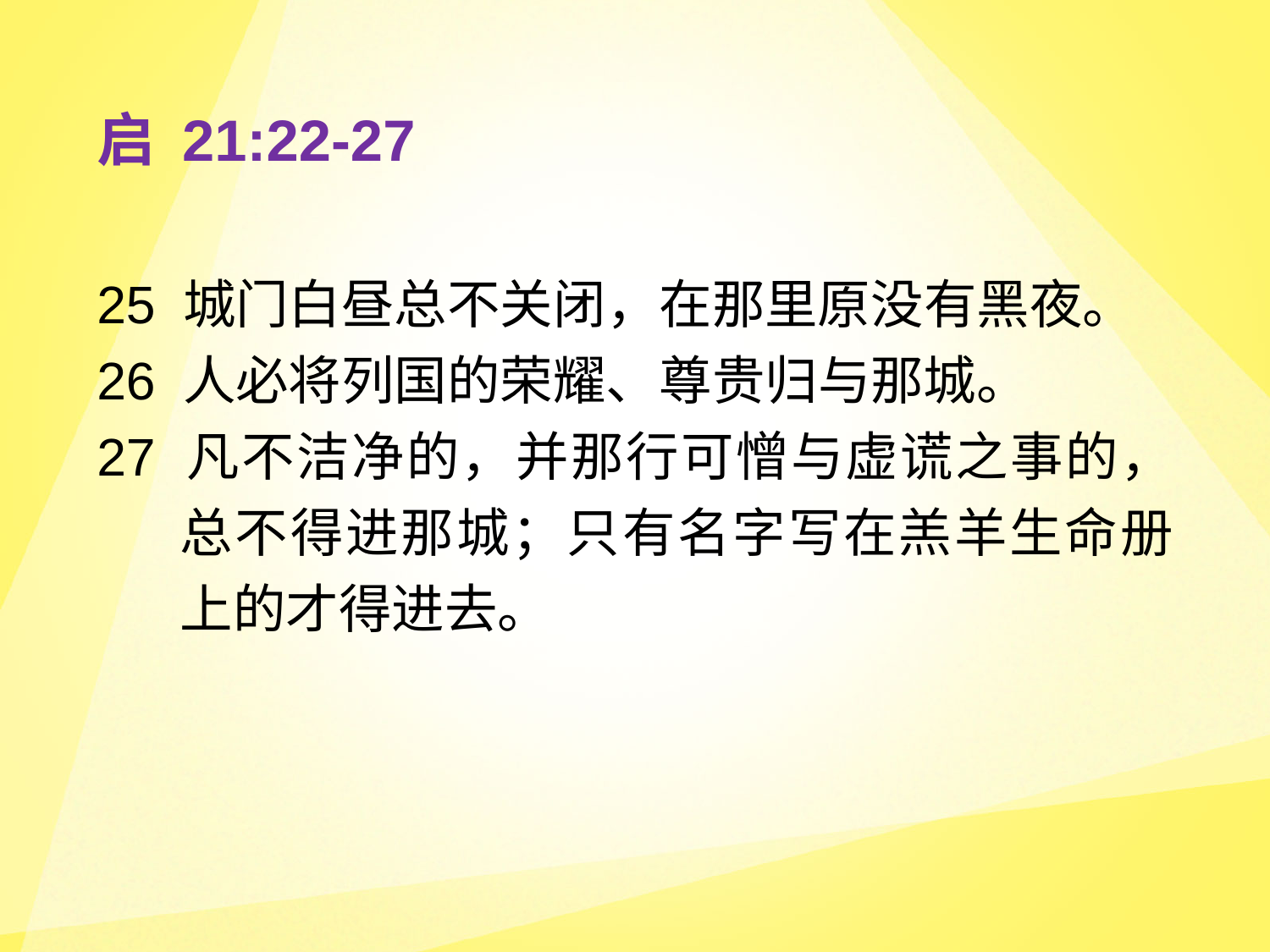

# 启 21:22-27
25 城门白昼总不关闭，在那里原没有黑夜。
26 人必将列国的荣耀、尊贵归与那城。
27 凡不洁净的，并那行可憎与虚谎之事的，总不得进那城；只有名字写在羔羊生命册上的才得进去。